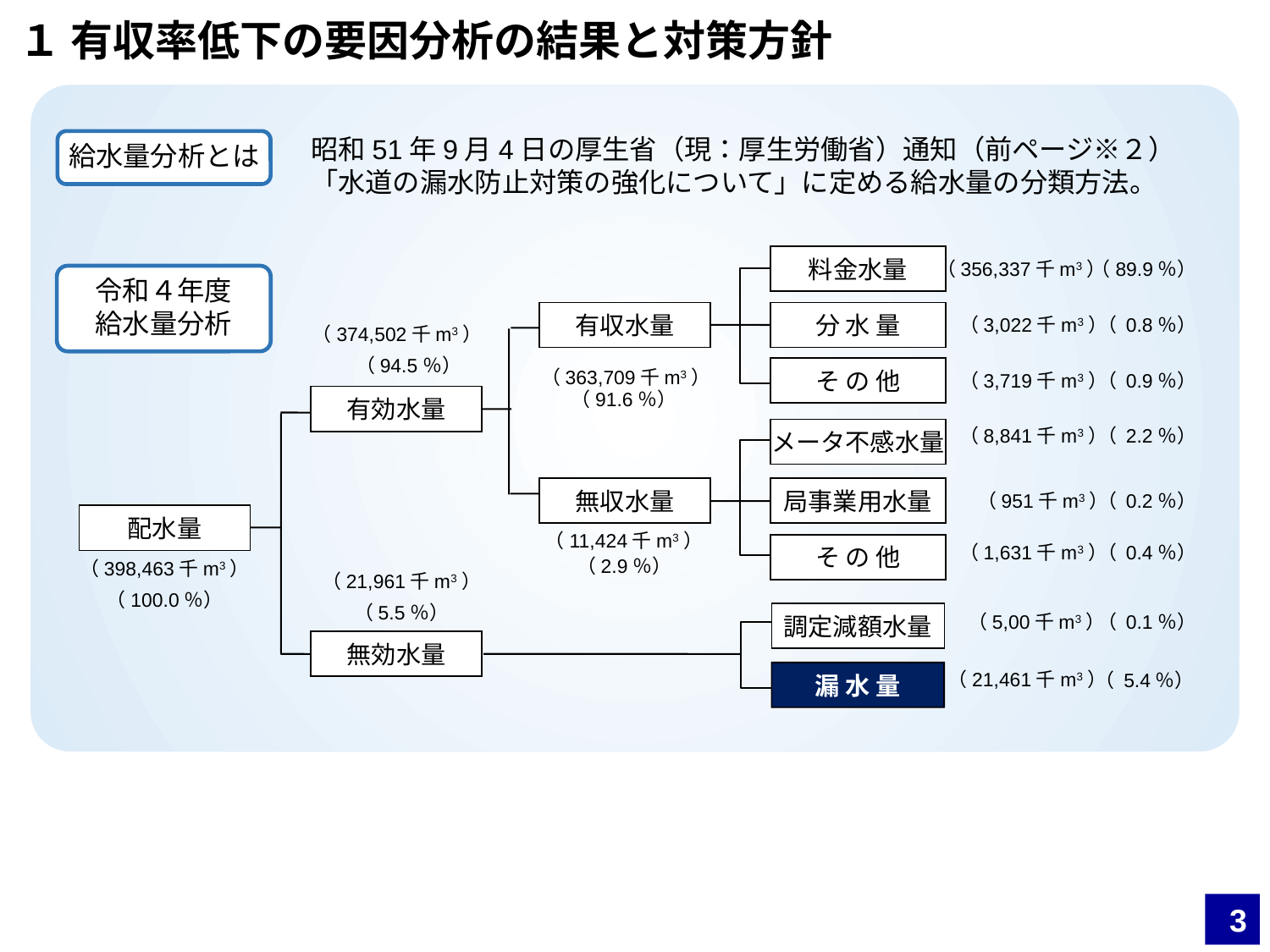

１ 有収率低下の要因分析の結果と対策方針
ｘ
昭和51年9月4日の厚生省（現：厚生労働省）通知（前ページ※２）
「水道の漏水防止対策の強化について」に定める給水量の分類方法。

給水量分析とは
料金水量
（356,337千m3）
（89.9％）

令和４年度
給水量分析

有収水量
分 水 量
（3,022千m3）
（ 0.8％）
（374,502千m3）

（94.5％）
そ の 他
（363,709千m3）
（91.6％）
（3,719千m3）
（ 0.9％）
有効水量

（8,841千m3）
（ 2.2％）
メータ不感水量

無収水量
局事業用水量
（951千m3）
（ 0.2％）

配水量
（11,424千m3）

（1,631千m3）
（ 0.4％）
そ の 他
（2.9％）
（398,463千m3）
（21,961千m3）
（100.0％）
（5.5％）
調定減額水量
（5,00千m3）
（ 0.1％）

無効水量

（21,461千m3）
（ 5.4％）
漏 水 量
3